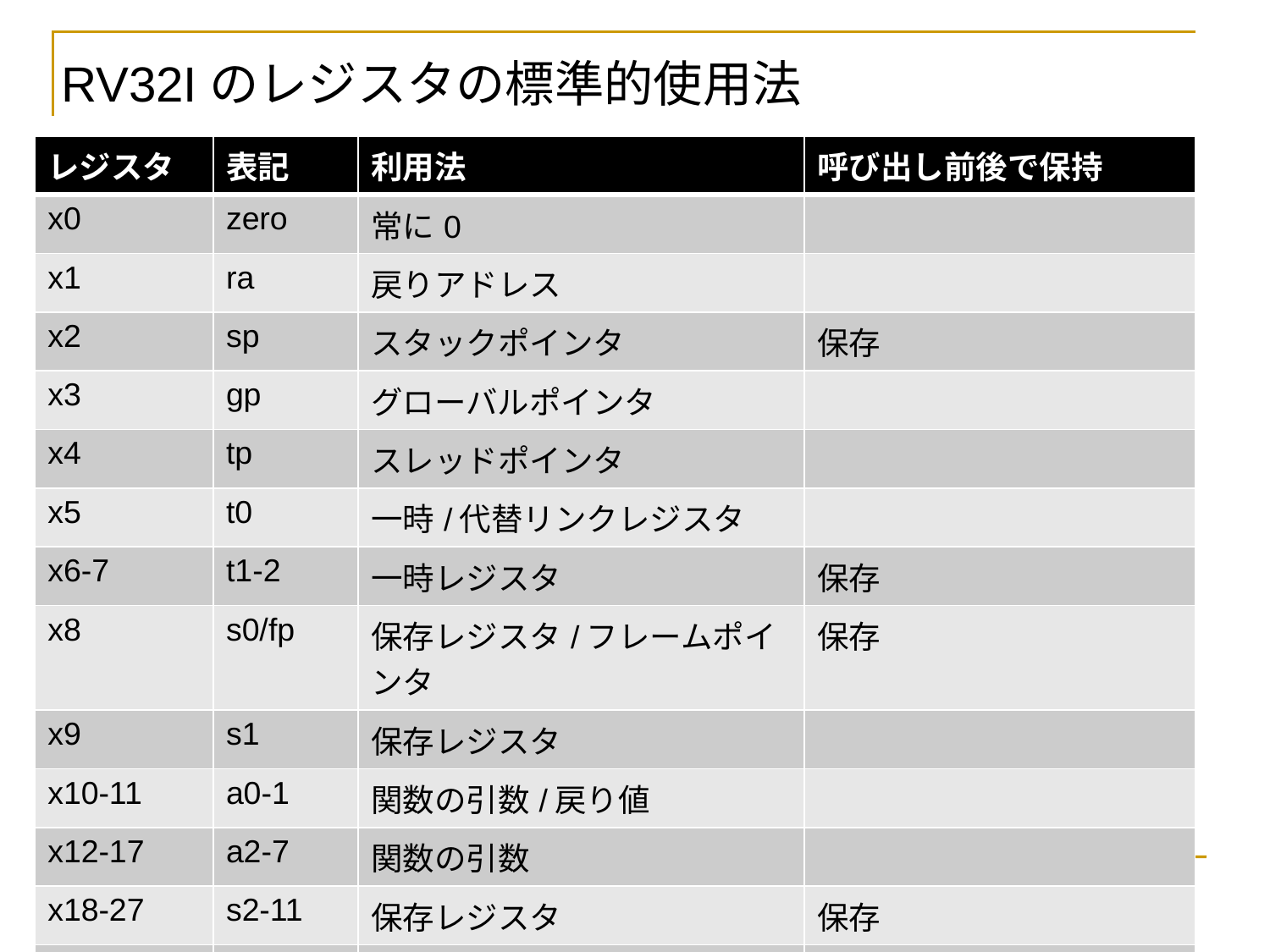

RV32Iのレジスタの標準的使用法
| レジスタ | 表記 | 利用法 | 呼び出し前後で保持 |
| --- | --- | --- | --- |
| x0 | zero | 常に0 |  |
| x1 | ra | 戻りアドレス |  |
| x2 | sp | スタックポインタ | 保存 |
| x3 | gp | グローバルポインタ |  |
| x4 | tp | スレッドポインタ |  |
| x5 | t0 | 一時/代替リンクレジスタ |  |
| x6-7 | t1-2 | 一時レジスタ | 保存 |
| x8 | s0/fp | 保存レジスタ/フレームポインタ | 保存 |
| x9 | s1 | 保存レジスタ |  |
| x10-11 | a0-1 | 関数の引数/戻り値 |  |
| x12-17 | a2-7 | 関数の引数 |  |
| x18-27 | s2-11 | 保存レジスタ | 保存 |
| x23-31 | t3-6 | 一時レジスタ |  |